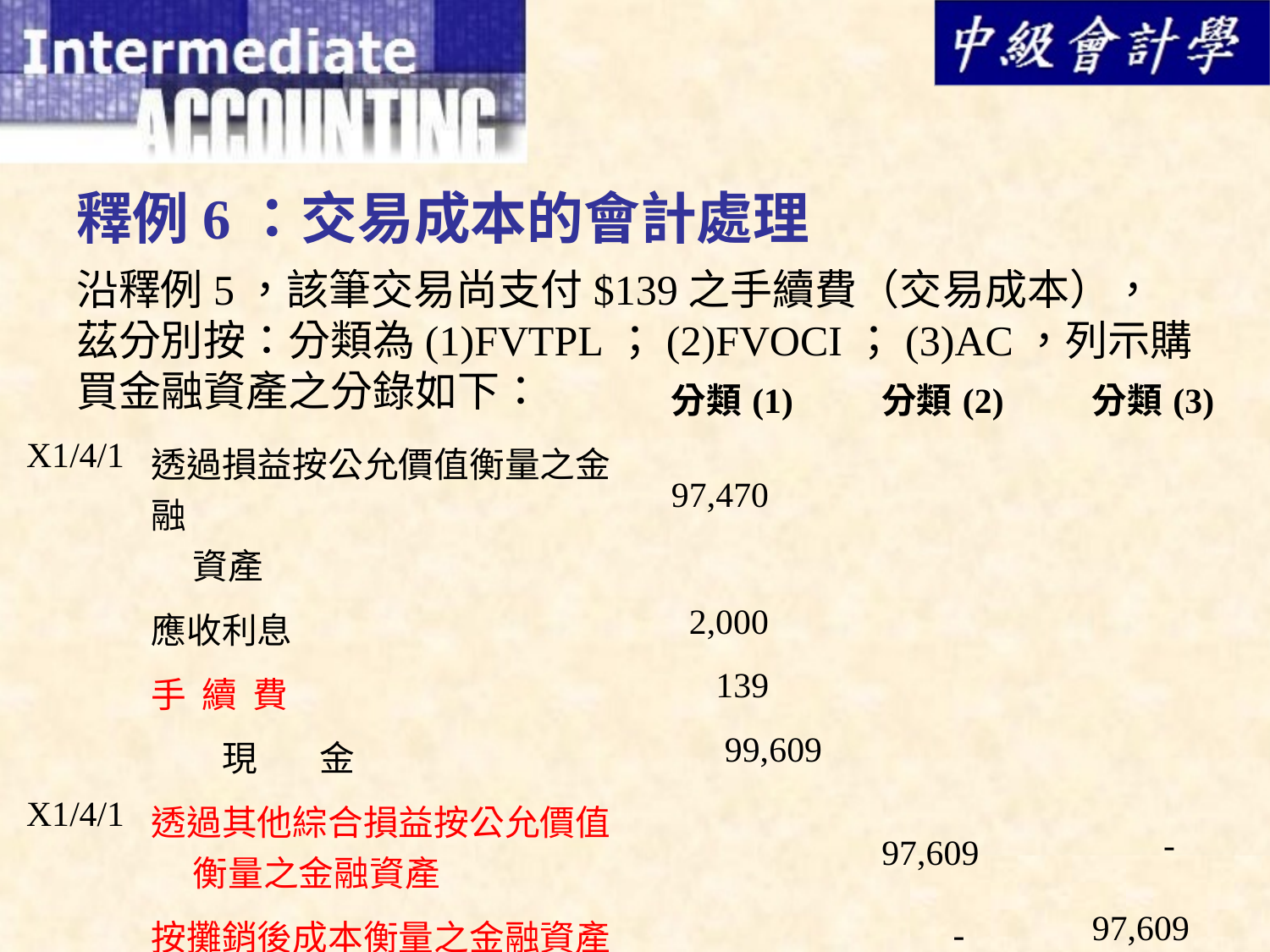

# 釋例6：交易成本的會計處理
沿釋例5，該筆交易尚支付$139之手續費（交易成本），茲分別按：分類為(1)FVTPL；(2)FVOCI；(3)AC，列示購買金融資產之分錄如下：
|  |  | 分類(1) |  | 分類(2) |  | 分類(3) |
| --- | --- | --- | --- | --- | --- | --- |
| X1/4/1 | 透過損益按公允價值衡量之金融 資產 | 97,470 |  |  |  |  |
|  | 應收利息 | 2,000 |  |  |  |  |
|  | 手 續 費 | 139 |  |  |  |  |
|  | 現 金 | 99,609 |  |  |  |  |
| X1/4/1 | 透過其他綜合損益按公允價值 衡量之金融資產 |  |  | 97,609 |  | - |
|  | 按攤銷後成本衡量之金融資產 |  |  | - |  | 97,609 |
|  | 應收利息 |  |  | 2,000 |  | 2,000 |
|  | 現 金 |  |  | 99,609 |  | 99,609 |